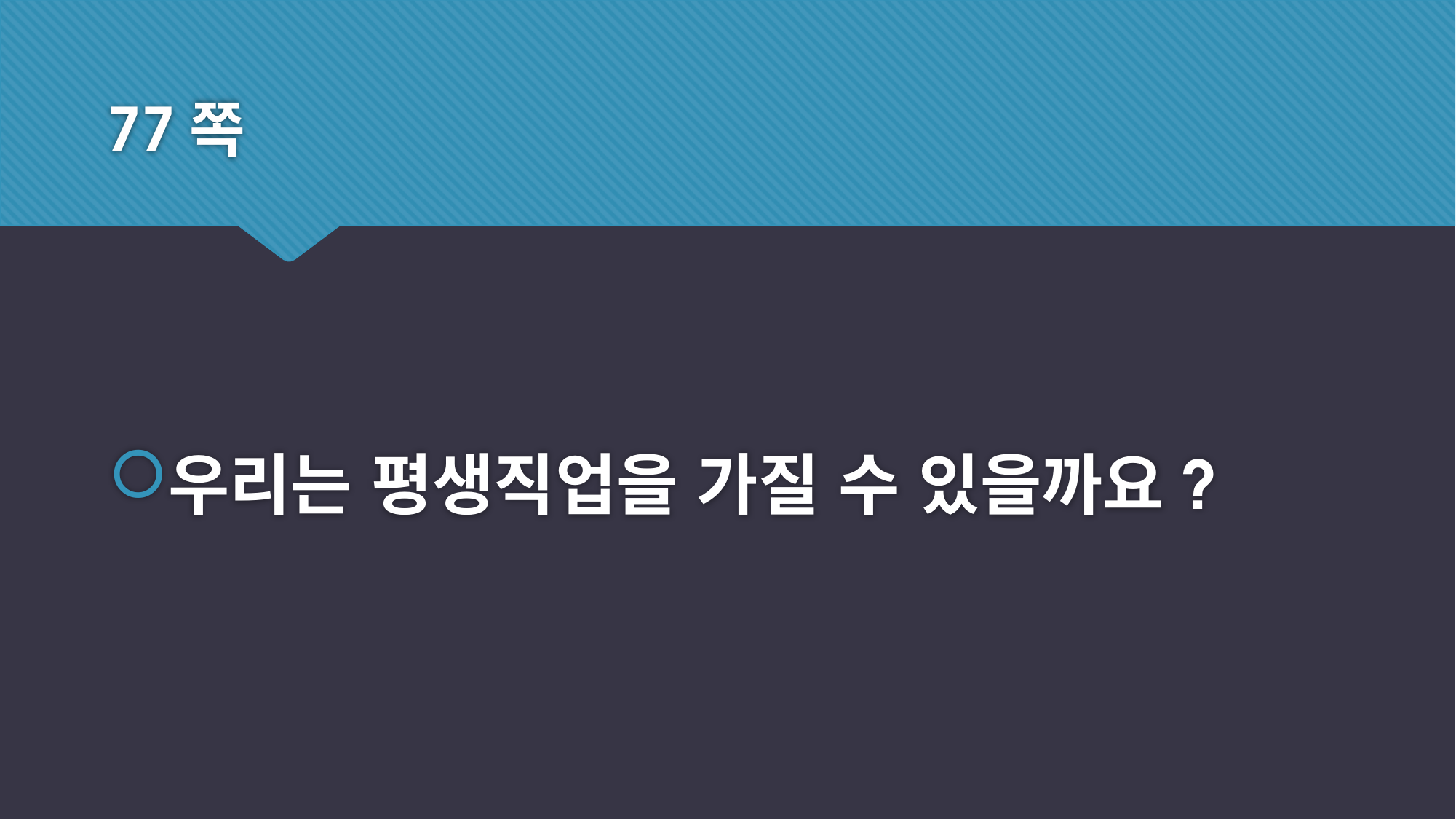

# 77쪽
우리는 평생직업을 가질 수 있을까요?